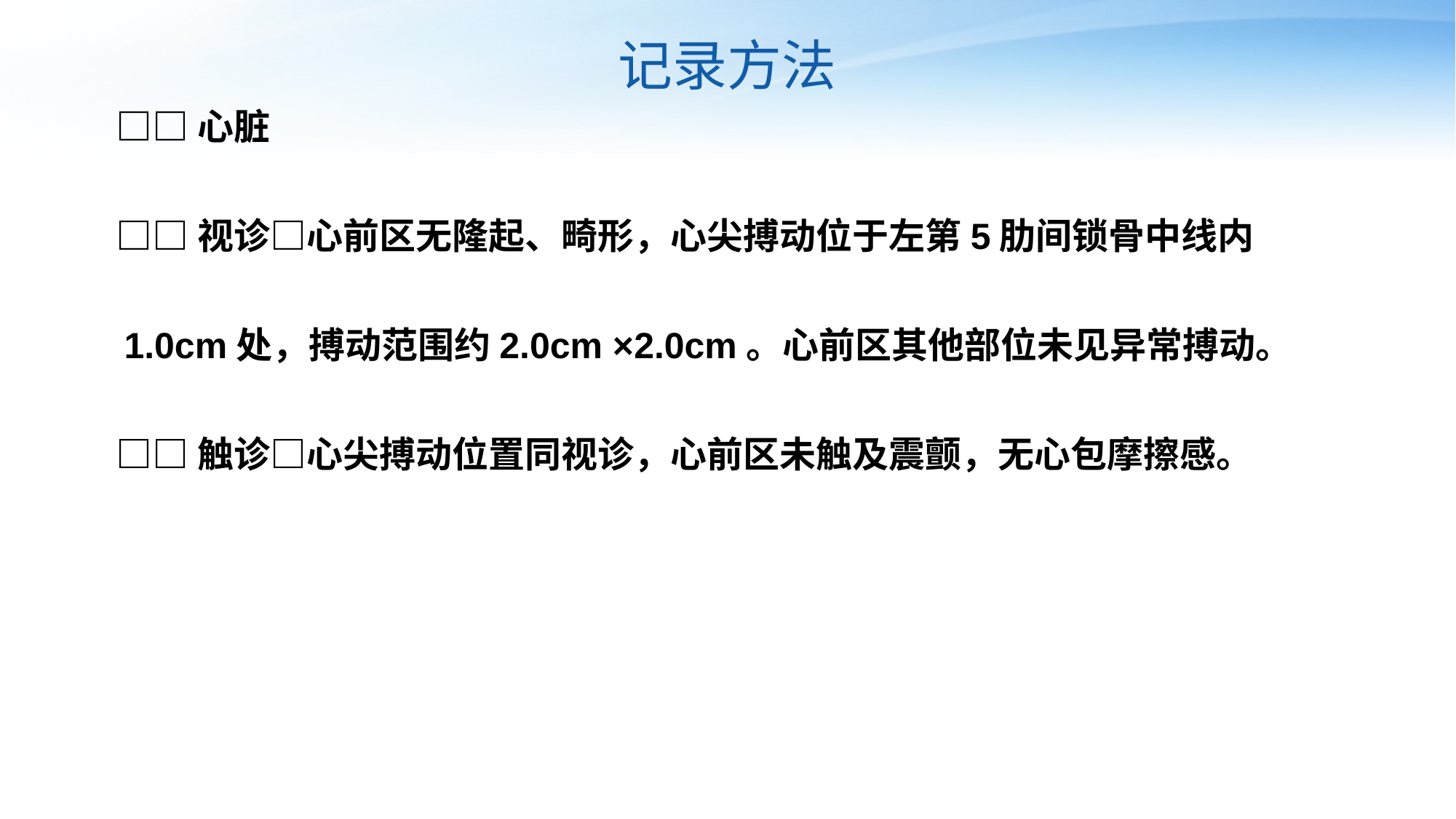

#
    □□心脏
    □□视诊□心前区无隆起、畸形，心尖搏动位于左第5肋间锁骨中线内
    1.0cm处，搏动范围约2.0cm ×2.0cm。心前区其他部位未见异常搏动。
    □□触诊□心尖搏动位置同视诊，心前区未触及震颤，无心包摩擦感。

记录方法